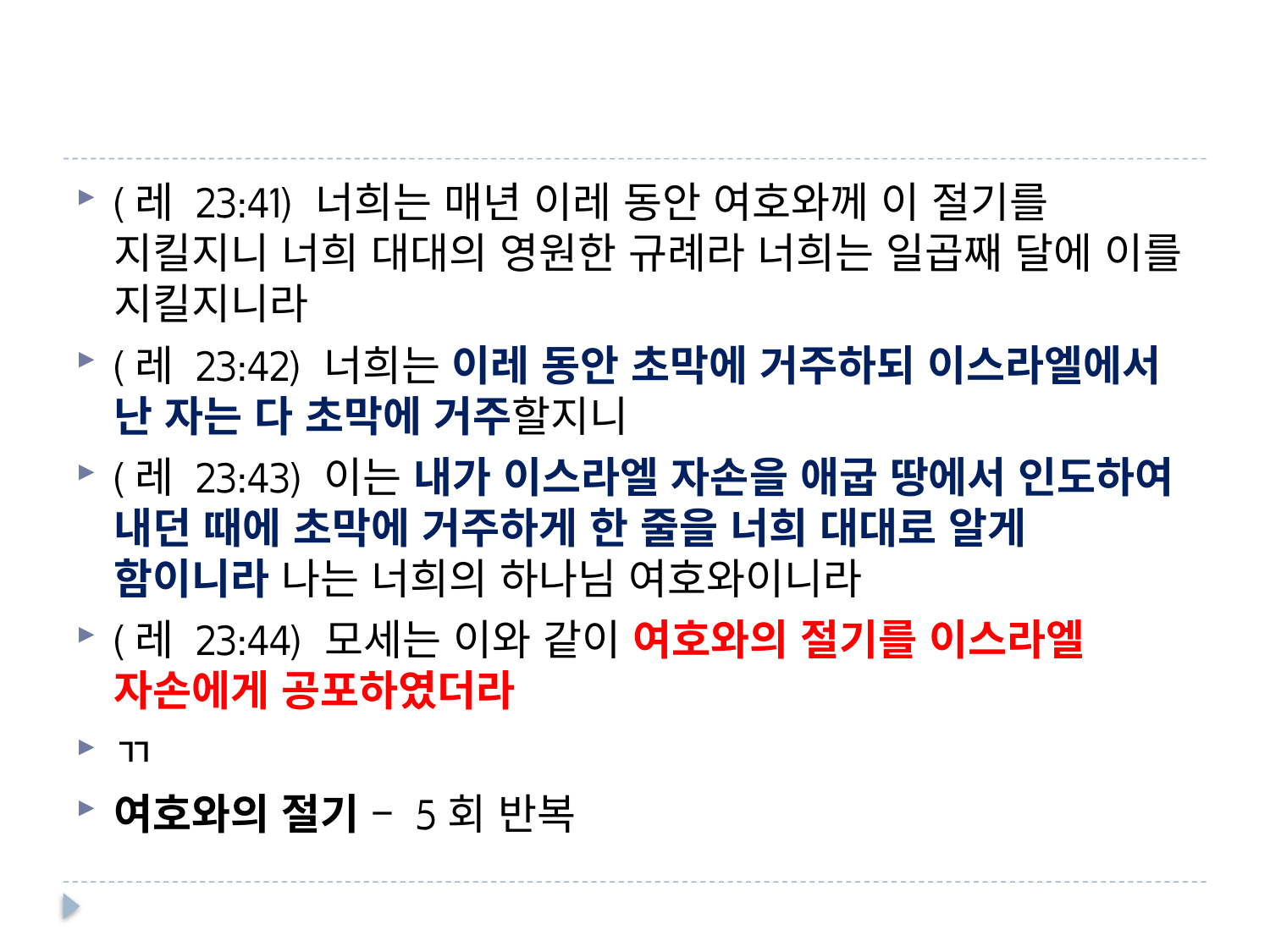

#
(레 23:41) 너희는 매년 이레 동안 여호와께 이 절기를 지킬지니 너희 대대의 영원한 규례라 너희는 일곱째 달에 이를 지킬지니라
(레 23:42) 너희는 이레 동안 초막에 거주하되 이스라엘에서 난 자는 다 초막에 거주할지니
(레 23:43) 이는 내가 이스라엘 자손을 애굽 땅에서 인도하여 내던 때에 초막에 거주하게 한 줄을 너희 대대로 알게 함이니라 나는 너희의 하나님 여호와이니라
(레 23:44) 모세는 이와 같이 여호와의 절기를 이스라엘 자손에게 공포하였더라
ㄲ
여호와의 절기 – 5회 반복